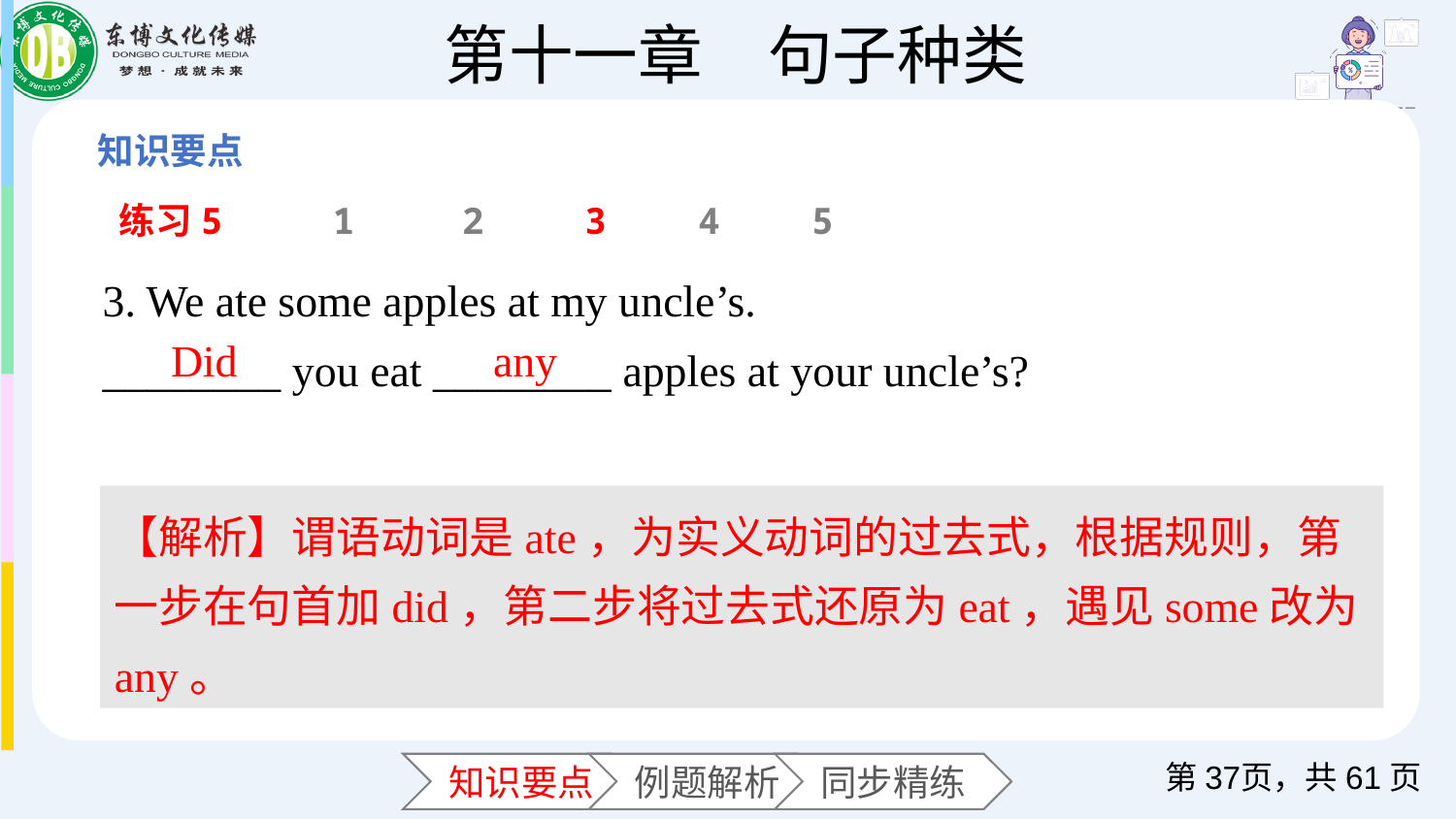

练习5
1
2
3
4
5
3. We ate some apples at my uncle’s.
________ you eat ________ apples at your uncle’s?
 Did
any
【解析】谓语动词是ate，为实义动词的过去式，根据规则，第一步在句首加did，第二步将过去式还原为eat，遇见some改为any。